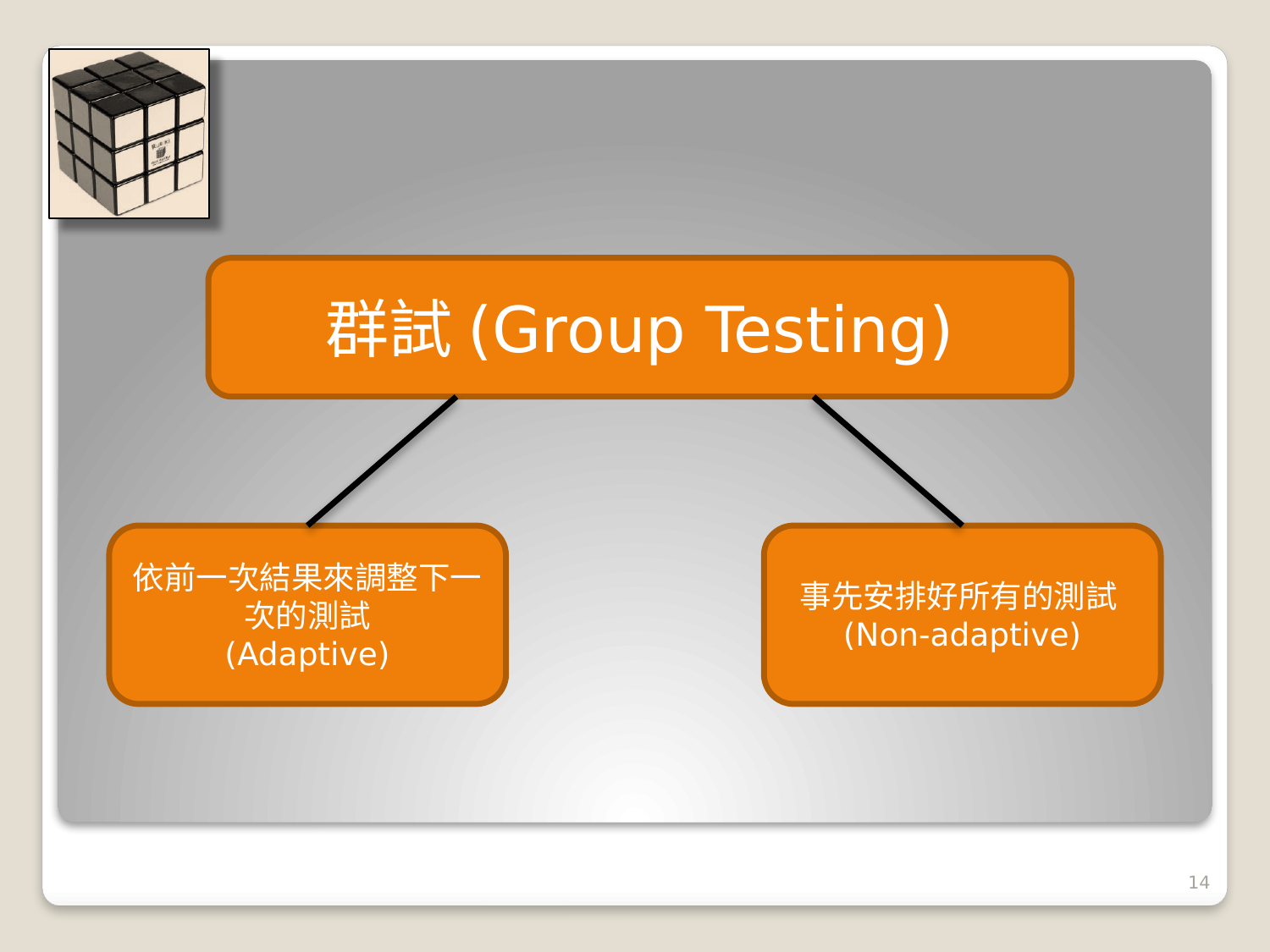

#

群試(Group Testing)
依前一次結果來調整下一次的測試
(Adaptive)
事先安排好所有的測試(Non-adaptive)
14